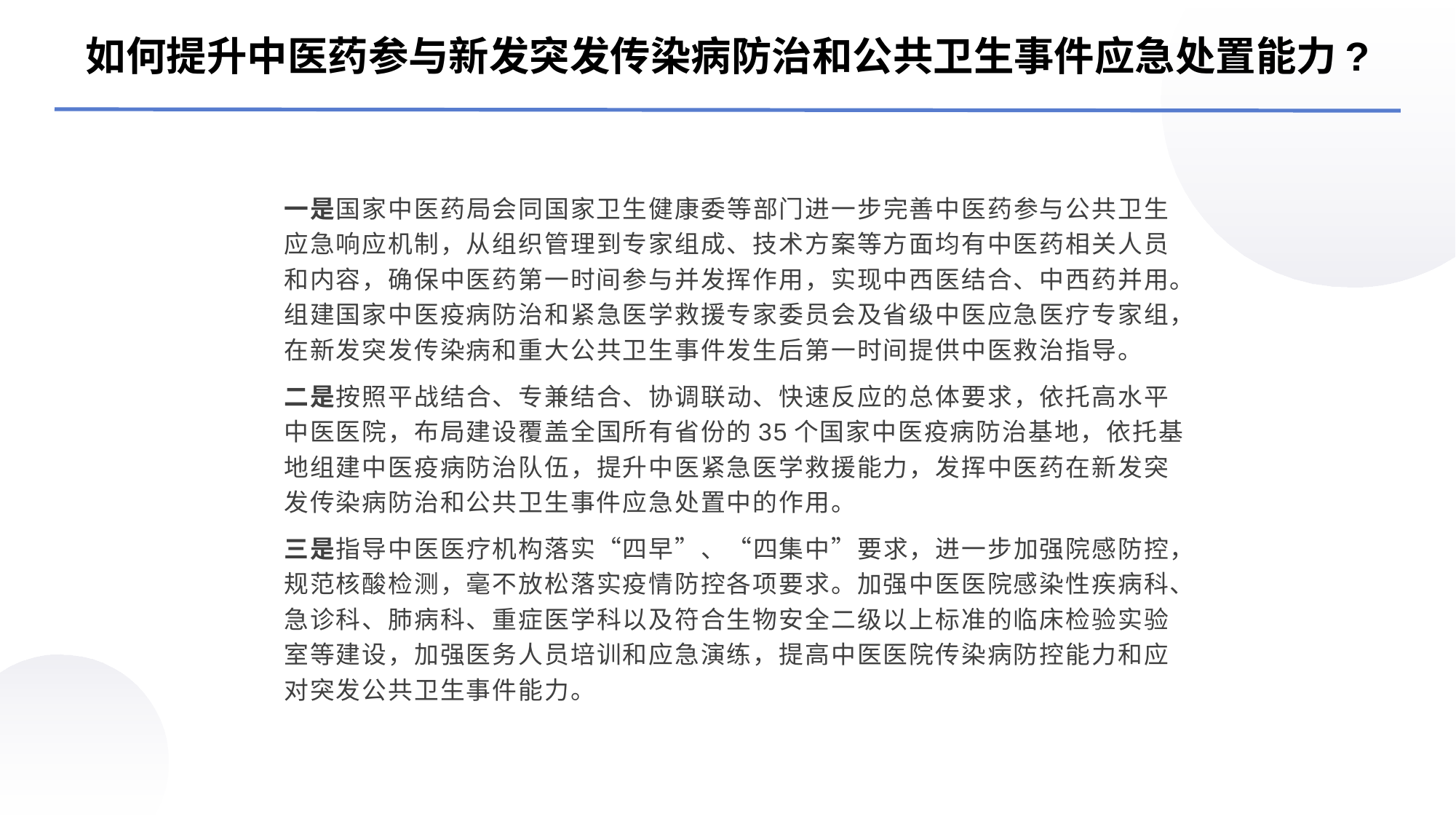

如何提升中医药参与新发突发传染病防治和公共卫生事件应急处置能力?
一是国家中医药局会同国家卫生健康委等部门进一步完善中医药参与公共卫生应急响应机制，从组织管理到专家组成、技术方案等方面均有中医药相关人员和内容，确保中医药第一时间参与并发挥作用，实现中西医结合、中西药并用。组建国家中医疫病防治和紧急医学救援专家委员会及省级中医应急医疗专家组，在新发突发传染病和重大公共卫生事件发生后第一时间提供中医救治指导。
二是按照平战结合、专兼结合、协调联动、快速反应的总体要求，依托高水平中医医院，布局建设覆盖全国所有省份的35个国家中医疫病防治基地，依托基地组建中医疫病防治队伍，提升中医紧急医学救援能力，发挥中医药在新发突发传染病防治和公共卫生事件应急处置中的作用。
三是指导中医医疗机构落实“四早”、“四集中”要求，进一步加强院感防控，规范核酸检测，毫不放松落实疫情防控各项要求。加强中医医院感染性疾病科、急诊科、肺病科、重症医学科以及符合生物安全二级以上标准的临床检验实验室等建设，加强医务人员培训和应急演练，提高中医医院传染病防控能力和应对突发公共卫生事件能力。